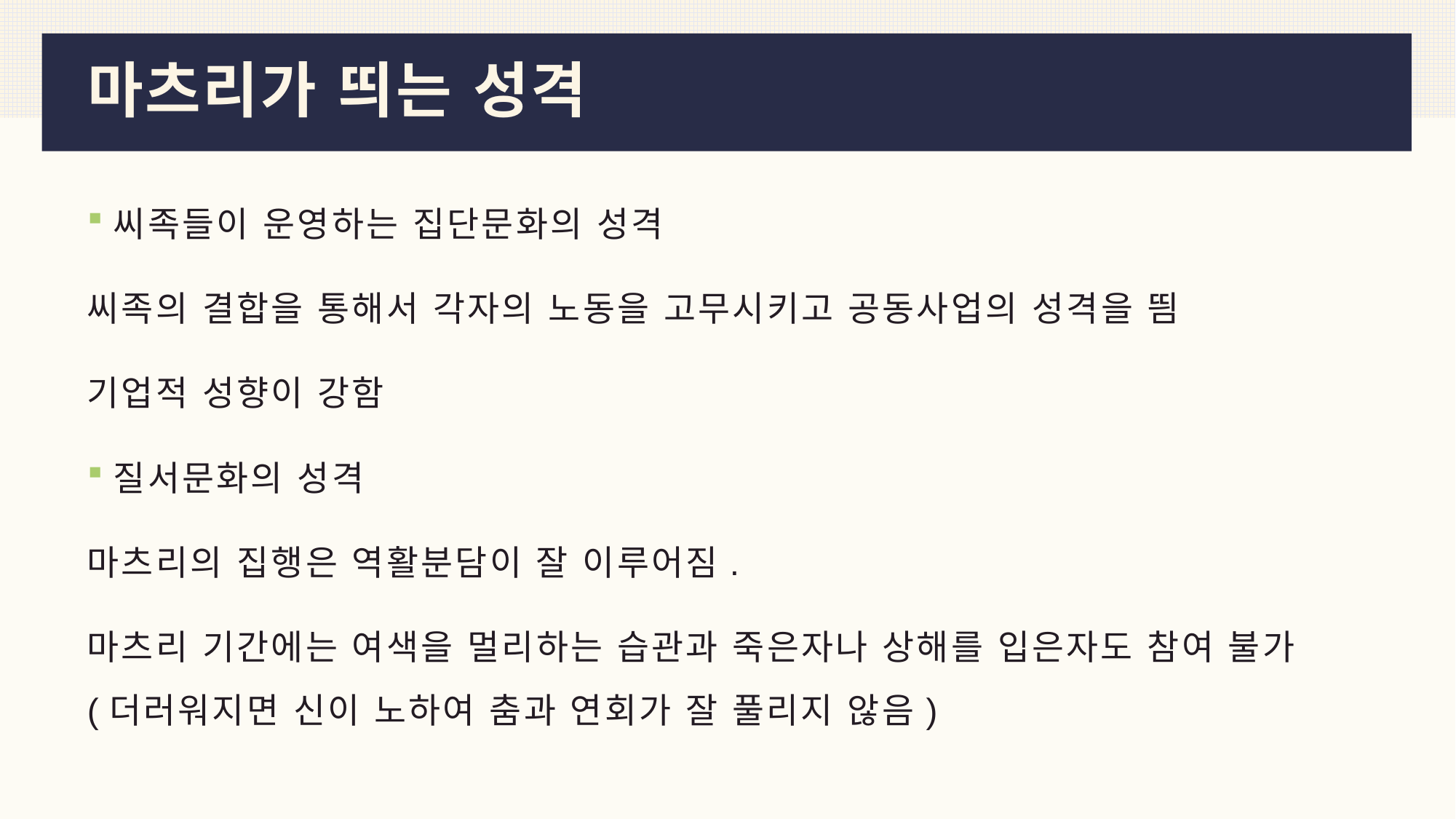

# 마츠리가 띄는 성격
씨족들이 운영하는 집단문화의 성격
씨족의 결합을 통해서 각자의 노동을 고무시키고 공동사업의 성격을 띔
기업적 성향이 강함
질서문화의 성격
마츠리의 집행은 역활분담이 잘 이루어짐.
마츠리 기간에는 여색을 멀리하는 습관과 죽은자나 상해를 입은자도 참여 불가 (더러워지면 신이 노하여 춤과 연회가 잘 풀리지 않음)